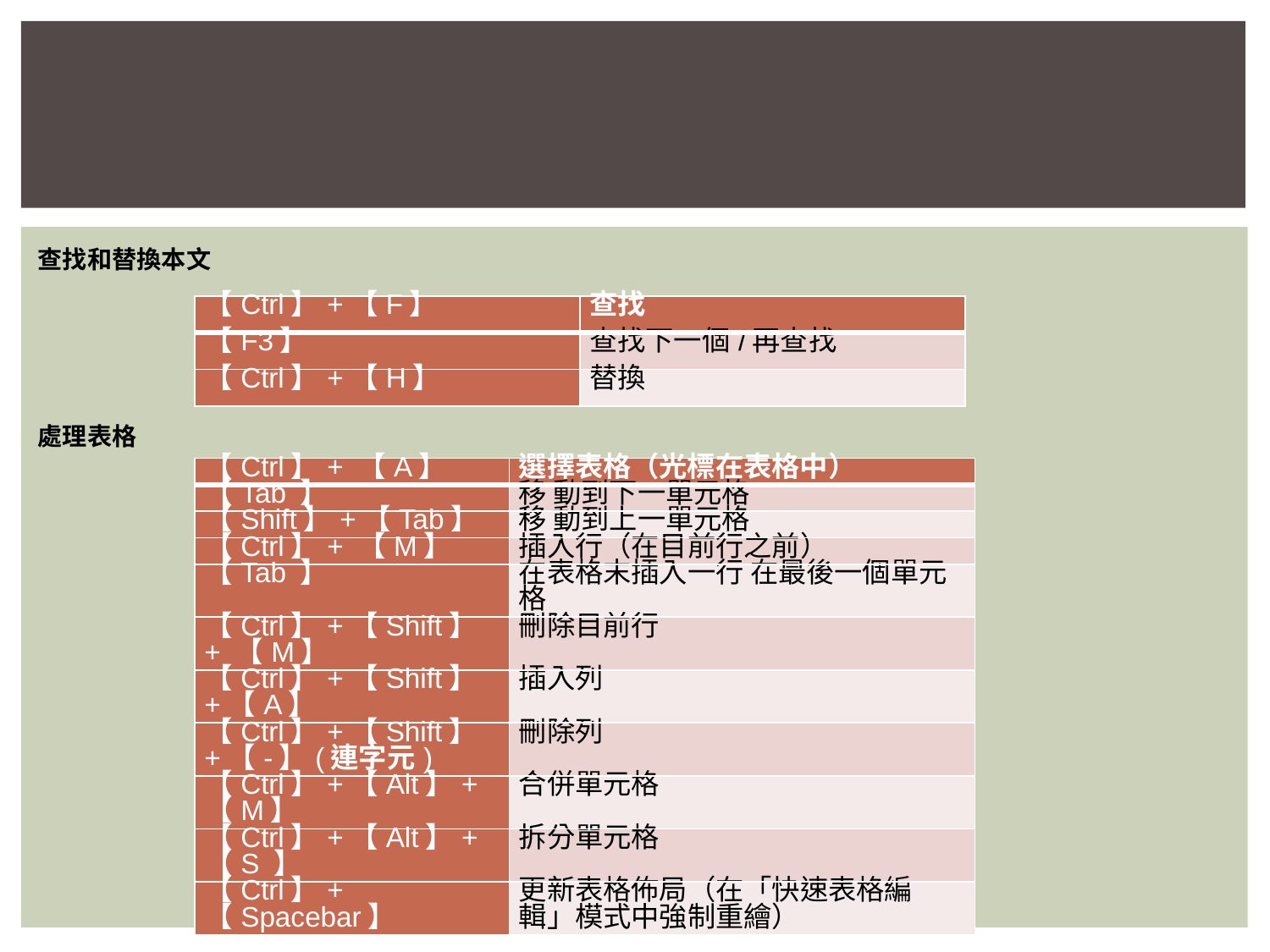

#
查找和替換本文

處理表格
| 【Ctrl】+【F】 | 查找 |
| --- | --- |
| 【F3】 | 查找下一個/再查找 |
| 【Ctrl】+【H】 | 替換 |
| 【Ctrl】+ 【A】 | 選擇表格（光標在表格中） |
| --- | --- |
| 【Tab 】 | 移 動到下一單元格 |
| 【Shift】+【Tab】 | 移 動到上一單元格 |
| 【Ctrl】+ 【M】 | 插入行（在目前行之前） |
| 【Tab 】 | 在表格末插入一行 在最後一個單元格 |
| 【Ctrl】+【Shift】+ 【M】 | 刪除目前行 |
| 【Ctrl】+【Shift】+【A】 | 插入列 |
| 【Ctrl】+【Shift】+【-】(連字元) | 刪除列 |
| 【Ctrl】+【Alt】+【M】 | 合併單元格 |
| 【Ctrl】+【Alt】+【S 】 | 拆分單元格 |
| 【Ctrl】+【Spacebar】 | 更新表格佈局（在「快速表格編輯」模式中強制重繪） |